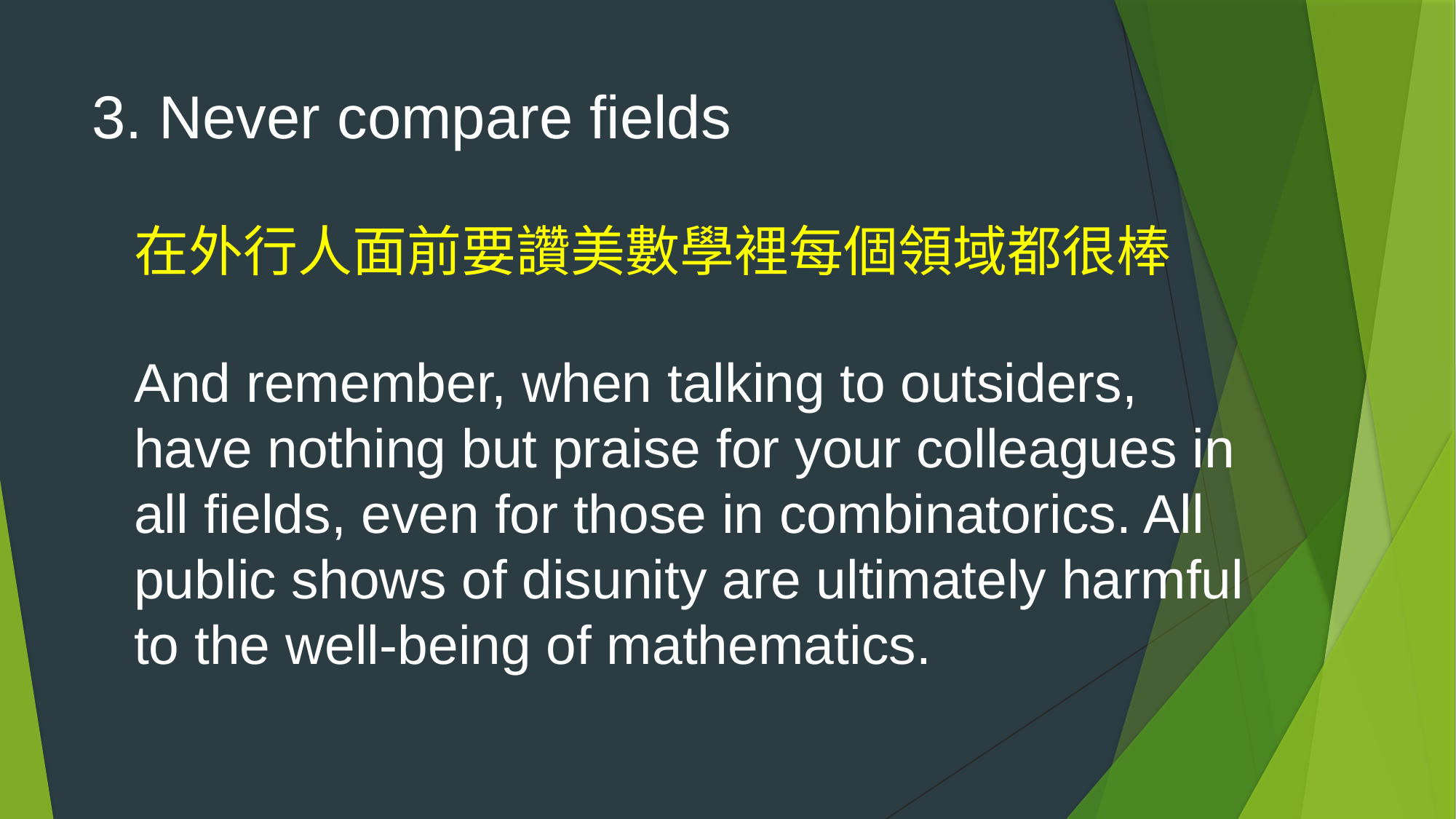

# 3. Never compare fields 在外行人面前要讚美數學裡每個領域都很棒 And remember, when talking to outsiders, have nothing but praise for your colleagues in all fields, even for those in combinatorics. All public shows of disunity are ultimately harmful to the well-being of mathematics.